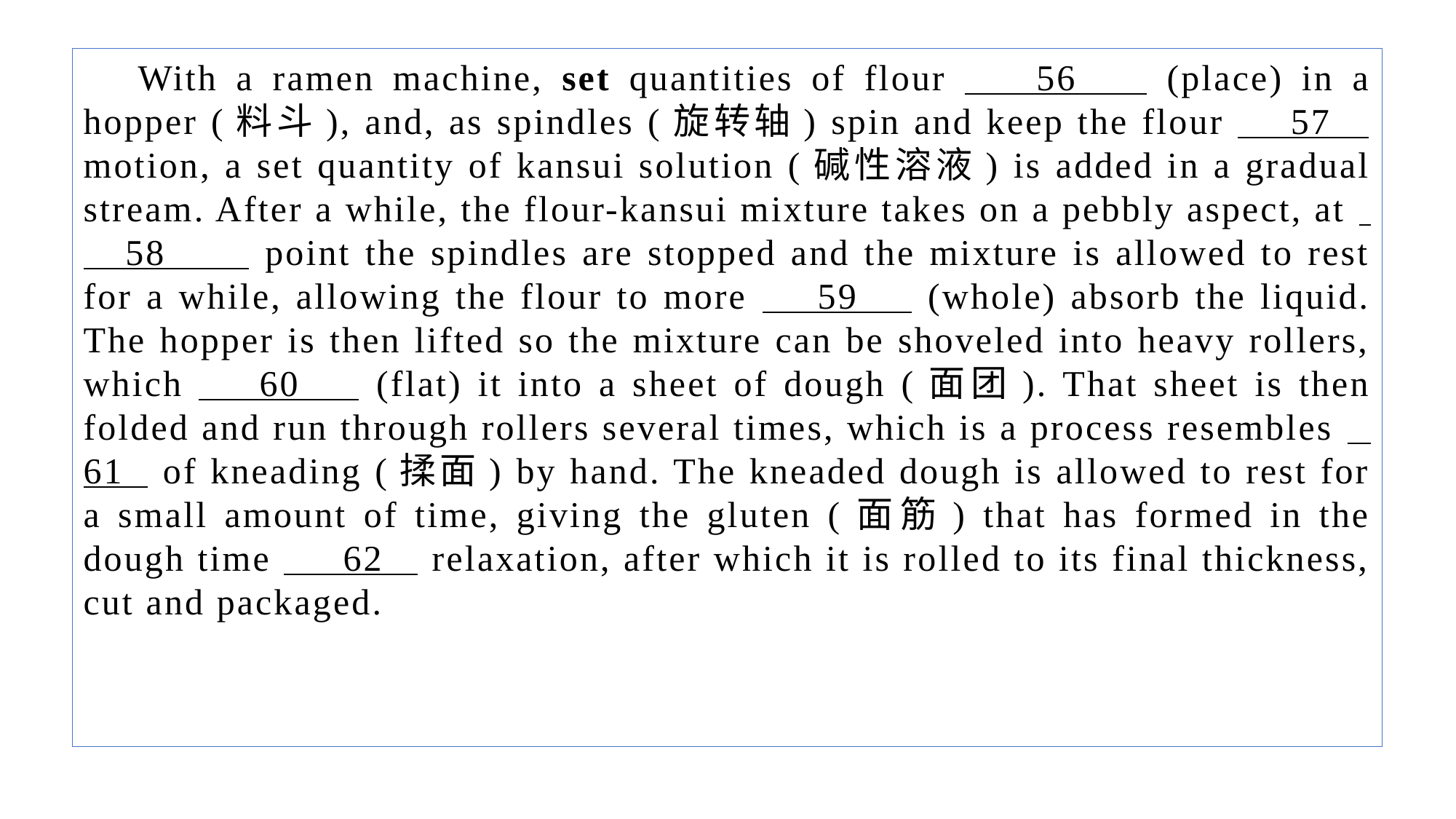

With a ramen machine, set quantities of flour     56     (place) in a hopper (料斗), and, as spindles (旋转轴) spin and keep the flour     57    motion, a set quantity of kansui solution (碱性溶液) is added in a gradual stream. After a while, the flour-kansui mixture takes on a pebbly aspect, at      58       point the spindles are stopped and the mixture is allowed to rest for a while, allowing the flour to more     59     (whole) absorb the liquid. The hopper is then lifted so the mixture can be shoveled into heavy rollers, which     60     (flat) it into a sheet of dough (面团). That sheet is then folded and run through rollers several times, which is a process resembles    61   of kneading (揉面) by hand. The kneaded dough is allowed to rest for a small amount of time, giving the gluten (面筋) that has formed in the dough time      62    relaxation, after which it is rolled to its final thickness, cut and packaged.